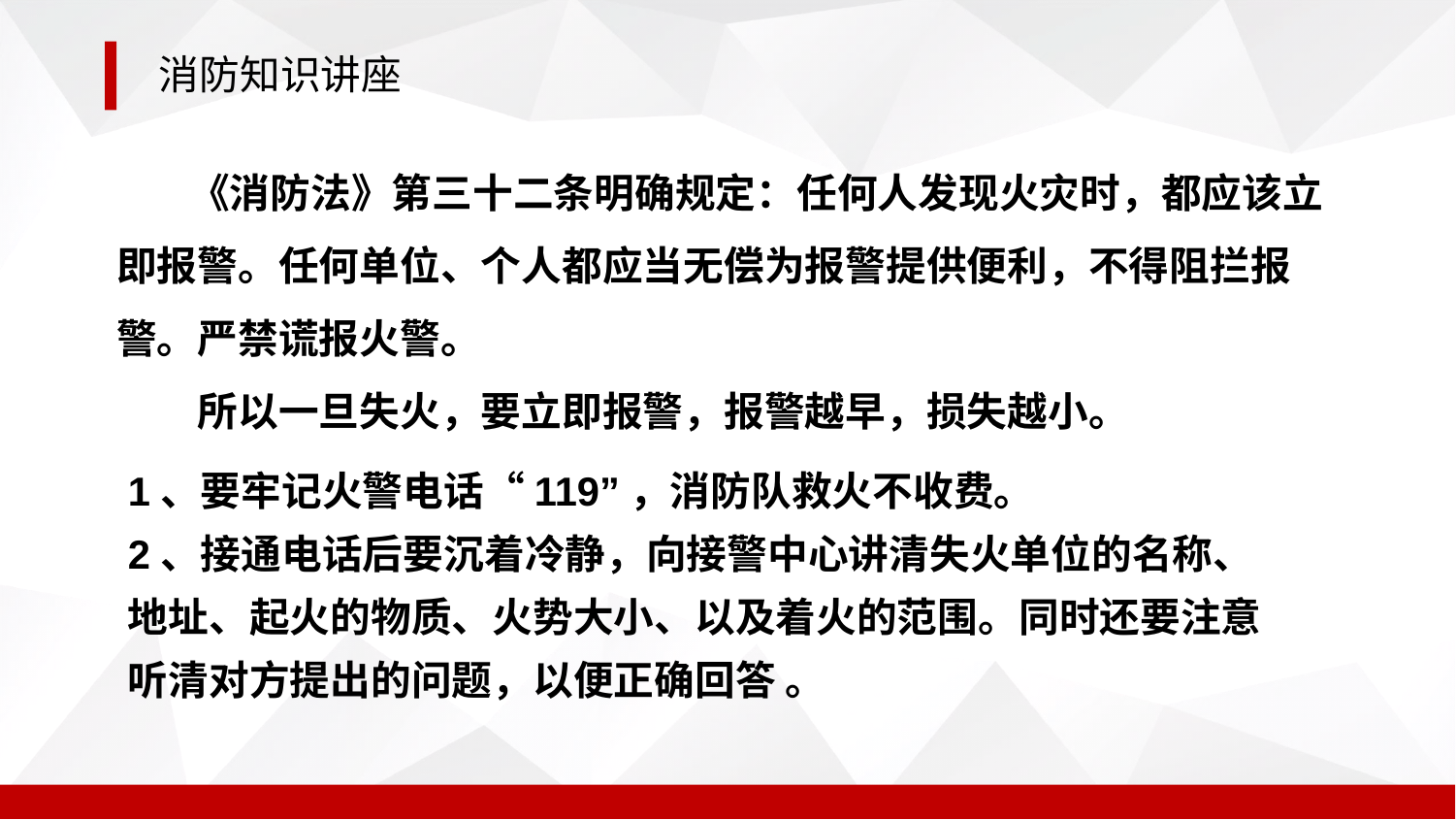

《消防法》第三十二条明确规定：任何人发现火灾时，都应该立即报警。任何单位、个人都应当无偿为报警提供便利，不得阻拦报警。严禁谎报火警。
　　所以一旦失火，要立即报警，报警越早，损失越小。

1、要牢记火警电话“119”，消防队救火不收费。
2、接通电话后要沉着冷静，向接警中心讲清失火单位的名称、地址、起火的物质、火势大小、以及着火的范围。同时还要注意听清对方提出的问题，以便正确回答 。